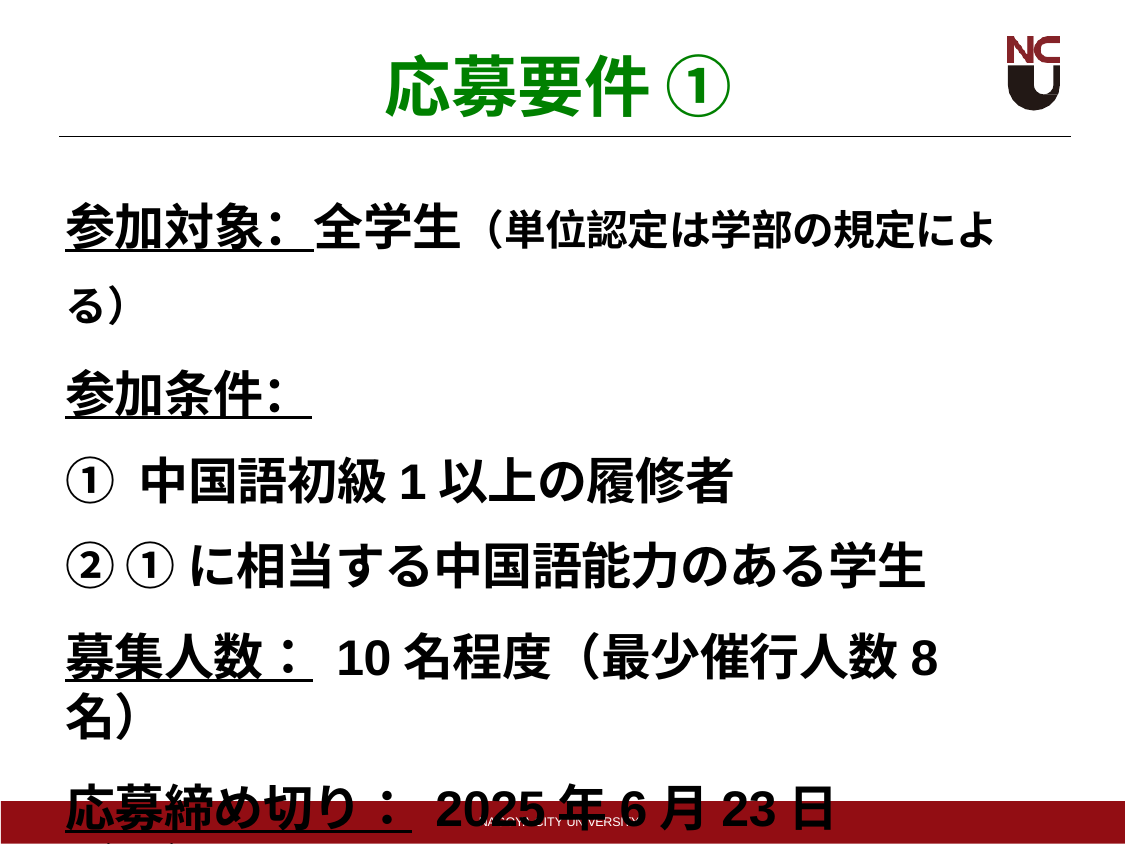

# 応募要件 ①
参加対象：全学生（単位認定は学部の規定による）
参加条件：
① 中国語初級1以上の履修者
② ①に相当する中国語能力のある学生
募集人数： 10名程度（最少催行人数8名）
応募締め切り： 2025年6月23日（月）17:00
NAGOYA CITY UNIVERSITY